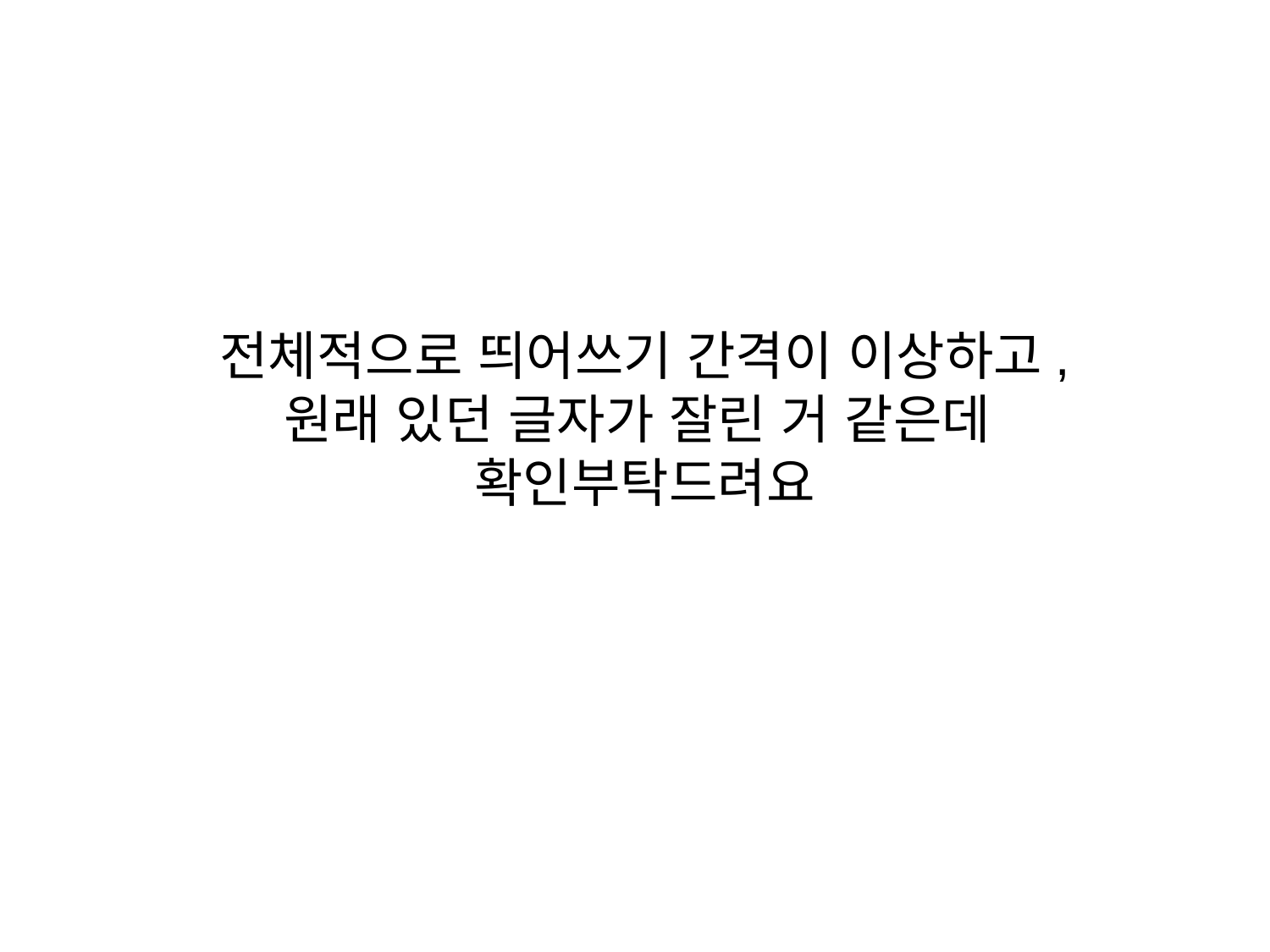

전체적으로 띄어쓰기 간격이 이상하고,
원래 있던 글자가 잘린 거 같은데
확인부탁드려요